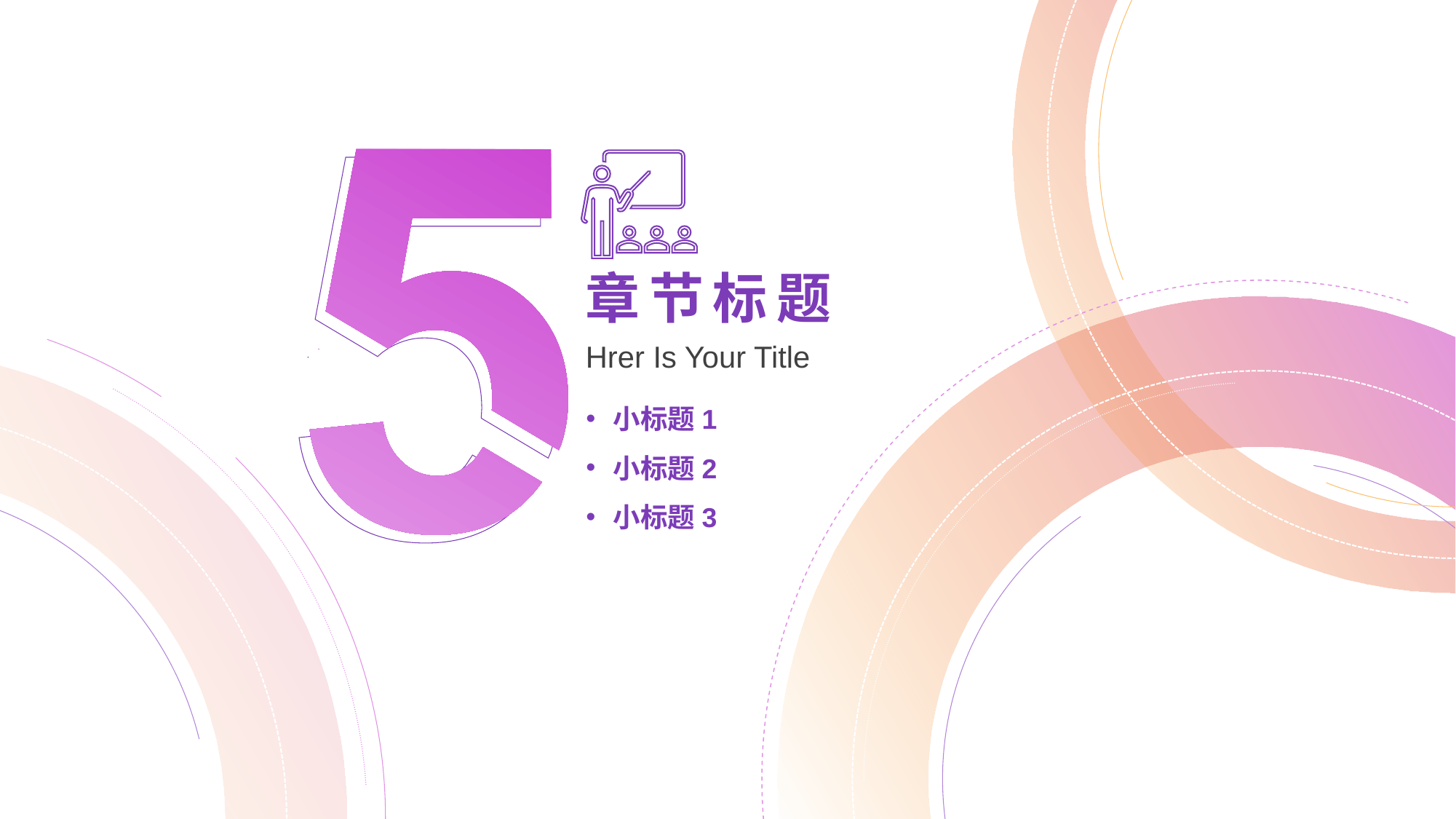

章节标题
Hrer Is Your Title
小标题1
小标题2
小标题3